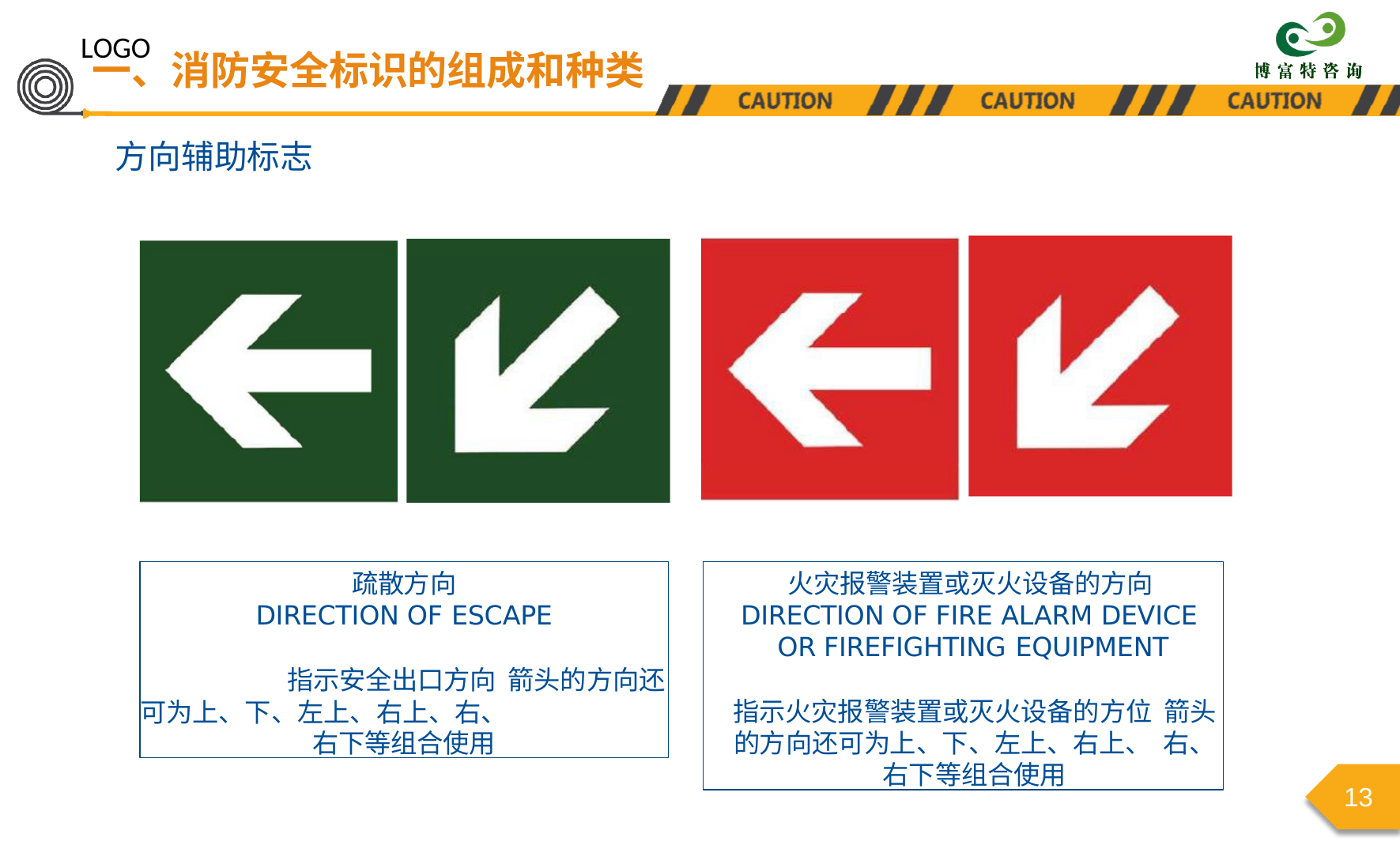

LOGO
一、消防安全标识的组成和种类
方向辅助标志

疏散方向
DIRECTION OF ESCAPE

指示安全出口方向  箭头的方向还可为上、下、左上、右上、右、
右下等组合使用
火灾报警装置或灭火设备的方向  DIRECTION OF FIRE ALARM DEVICE  OR FIREFIGHTING EQUIPMENT

指示火灾报警装置或灭火设备的方位  箭头的方向还可为上、下、左上、右上、  右、右下等组合使用
13